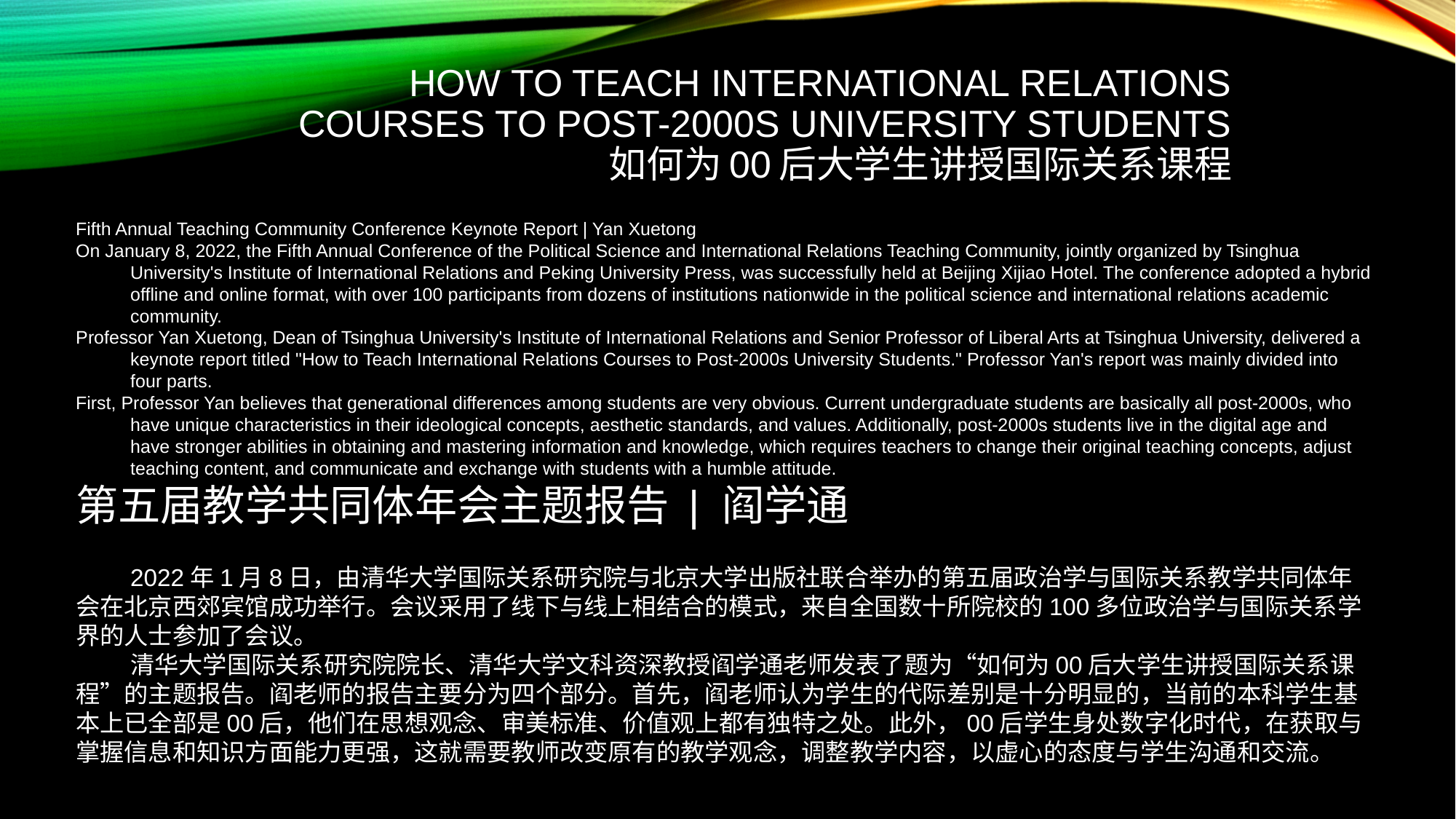

How to Teach International Relations Courses to Post-2000s University Students
如何为00后大学生讲授国际关系课程
Fifth Annual Teaching Community Conference Keynote Report | Yan Xuetong
On January 8, 2022, the Fifth Annual Conference of the Political Science and International Relations Teaching Community, jointly organized by Tsinghua University's Institute of International Relations and Peking University Press, was successfully held at Beijing Xijiao Hotel. The conference adopted a hybrid offline and online format, with over 100 participants from dozens of institutions nationwide in the political science and international relations academic community.
Professor Yan Xuetong, Dean of Tsinghua University's Institute of International Relations and Senior Professor of Liberal Arts at Tsinghua University, delivered a keynote report titled "How to Teach International Relations Courses to Post-2000s University Students." Professor Yan's report was mainly divided into four parts.
First, Professor Yan believes that generational differences among students are very obvious. Current undergraduate students are basically all post-2000s, who have unique characteristics in their ideological concepts, aesthetic standards, and values. Additionally, post-2000s students live in the digital age and have stronger abilities in obtaining and mastering information and knowledge, which requires teachers to change their original teaching concepts, adjust teaching content, and communicate and exchange with students with a humble attitude.
第五届教学共同体年会主题报告 | 阎学通

2022年1月8日，由清华大学国际关系研究院与北京大学出版社联合举办的第五届政治学与国际关系教学共同体年会在北京西郊宾馆成功举行。会议采用了线下与线上相结合的模式，来自全国数十所院校的100多位政治学与国际关系学界的人士参加了会议。
清华大学国际关系研究院院长、清华大学文科资深教授阎学通老师发表了题为“如何为00后大学生讲授国际关系课程”的主题报告。阎老师的报告主要分为四个部分。首先，阎老师认为学生的代际差别是十分明显的，当前的本科学生基本上已全部是00后，他们在思想观念、审美标准、价值观上都有独特之处。此外，00后学生身处数字化时代，在获取与掌握信息和知识方面能力更强，这就需要教师改变原有的教学观念，调整教学内容，以虚心的态度与学生沟通和交流。